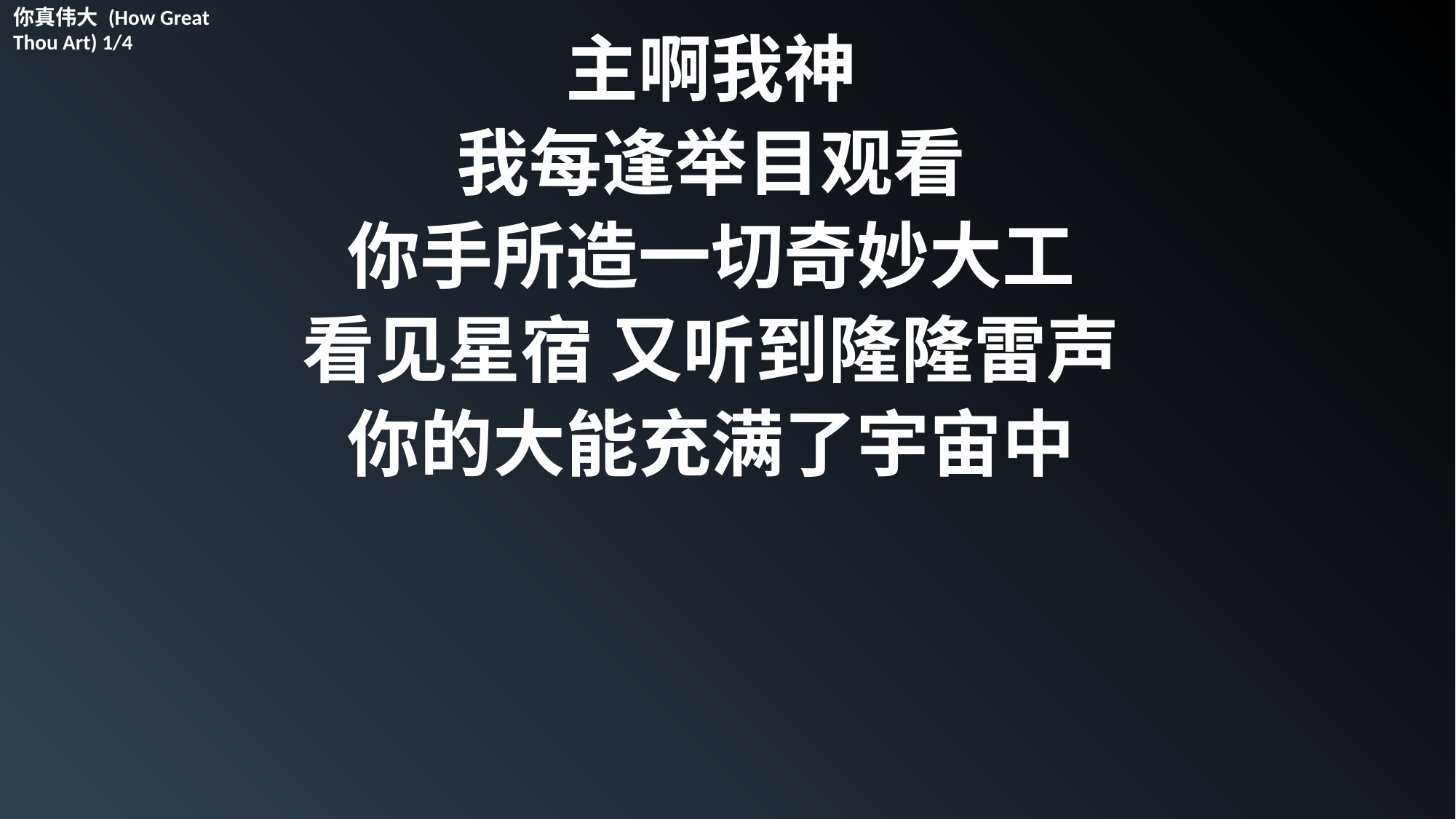

你真伟大 (How Great Thou Art) 1/4
主啊我神
我每逢举目观看
你手所造一切奇妙大工
看见星宿 又听到隆隆雷声
你的大能充满了宇宙中